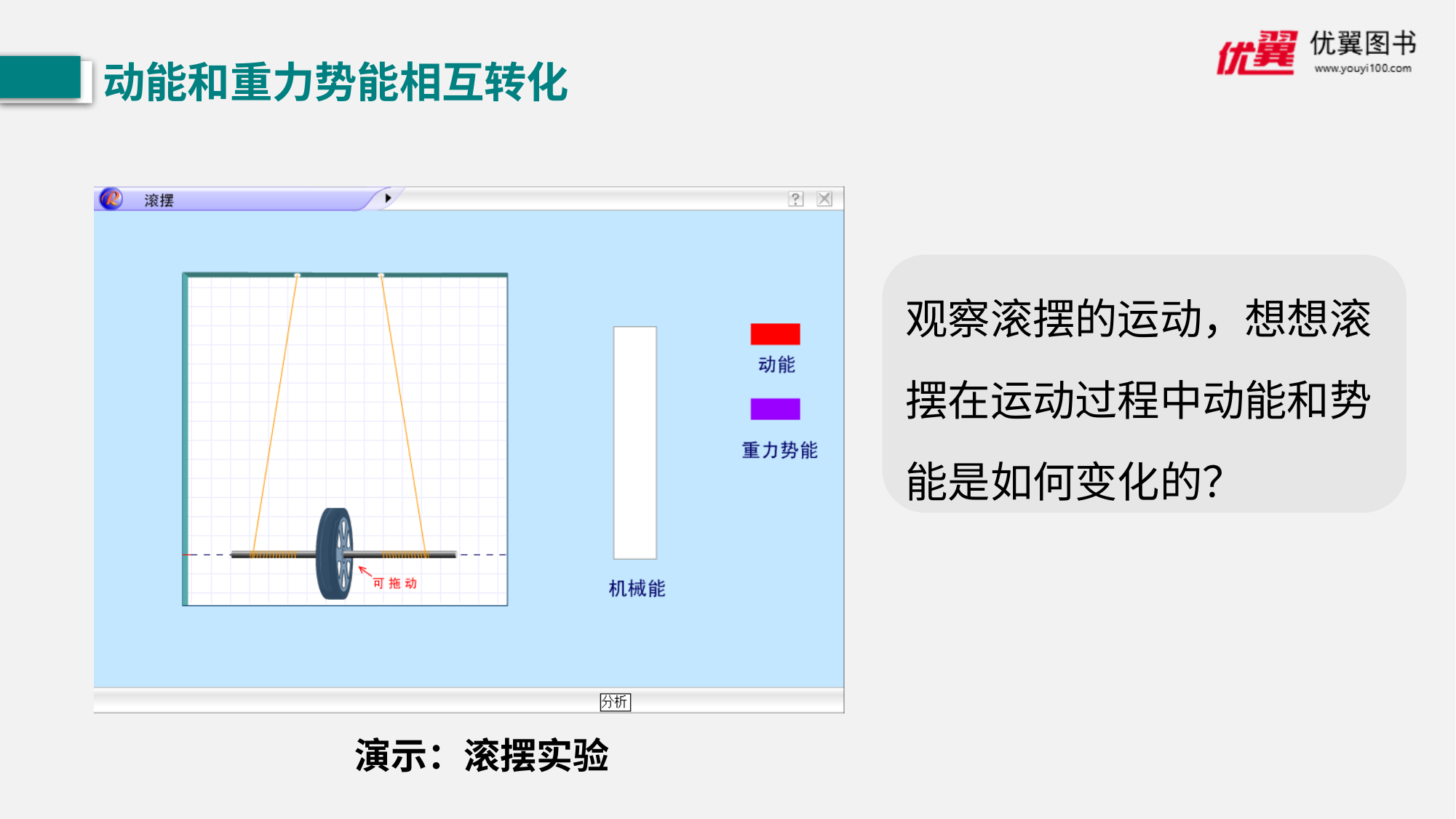

动能和重力势能相互转化
观察滚摆的运动，想想滚摆在运动过程中动能和势能是如何变化的？
演示：滚摆实验